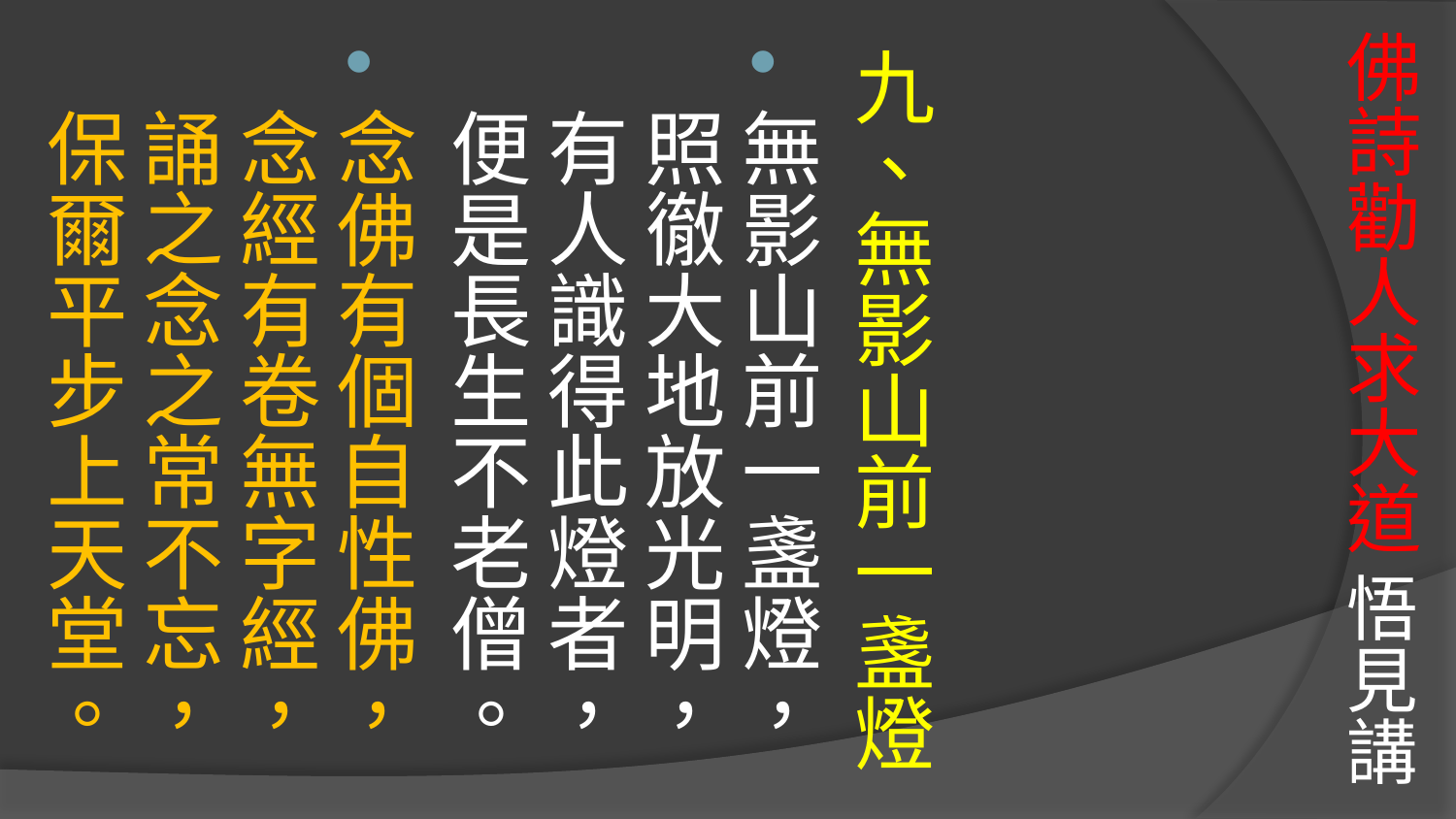

# 佛詩勸人求大道 悟見講
九、無影山前一盞燈
無影山前一盞燈，照徹大地放光明，
有人識得此燈者，便是長生不老僧。
念佛有個自性佛，念經有卷無字經，
誦之念之常不忘，保爾平步上天堂。